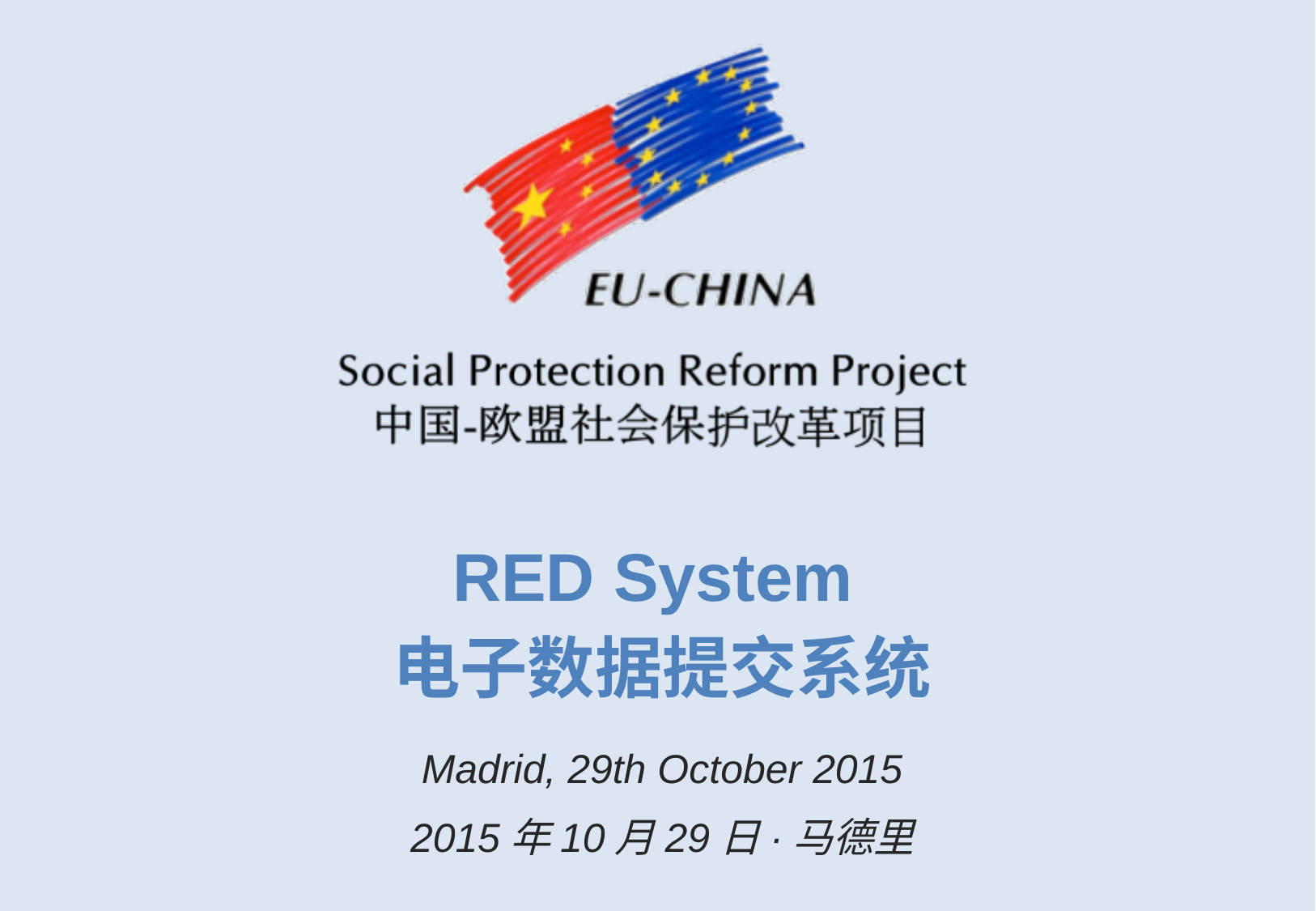

RED System
电子数据提交系统

Madrid, 29th October 2015
2015年10月29日·马德里